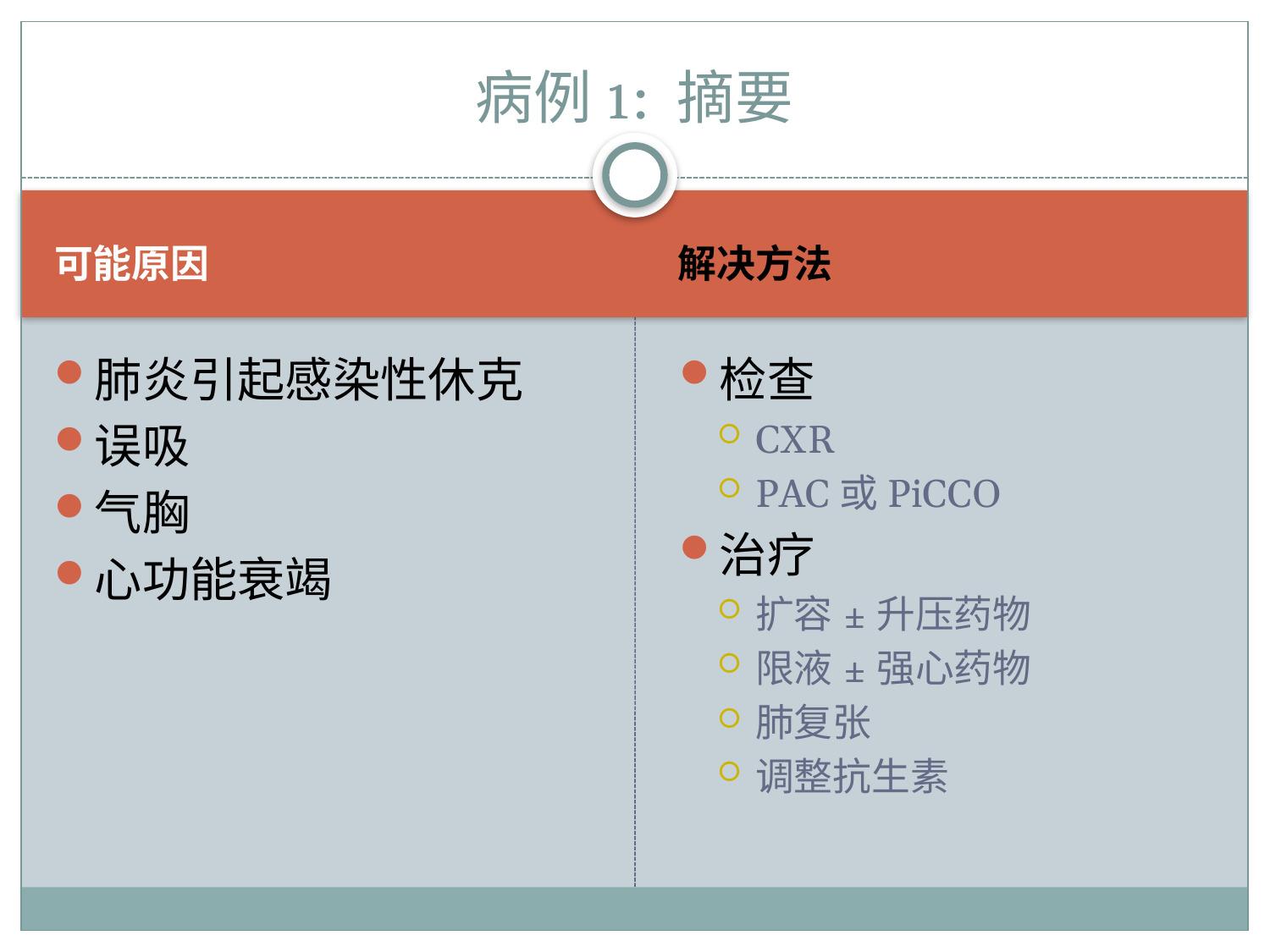

# 病例1: 摘要
可能原因
解决方法
肺炎引起感染性休克
误吸
气胸
心功能衰竭
检查
CXR
PAC或PiCCO
治疗
扩容±升压药物
限液±强心药物
肺复张
调整抗生素